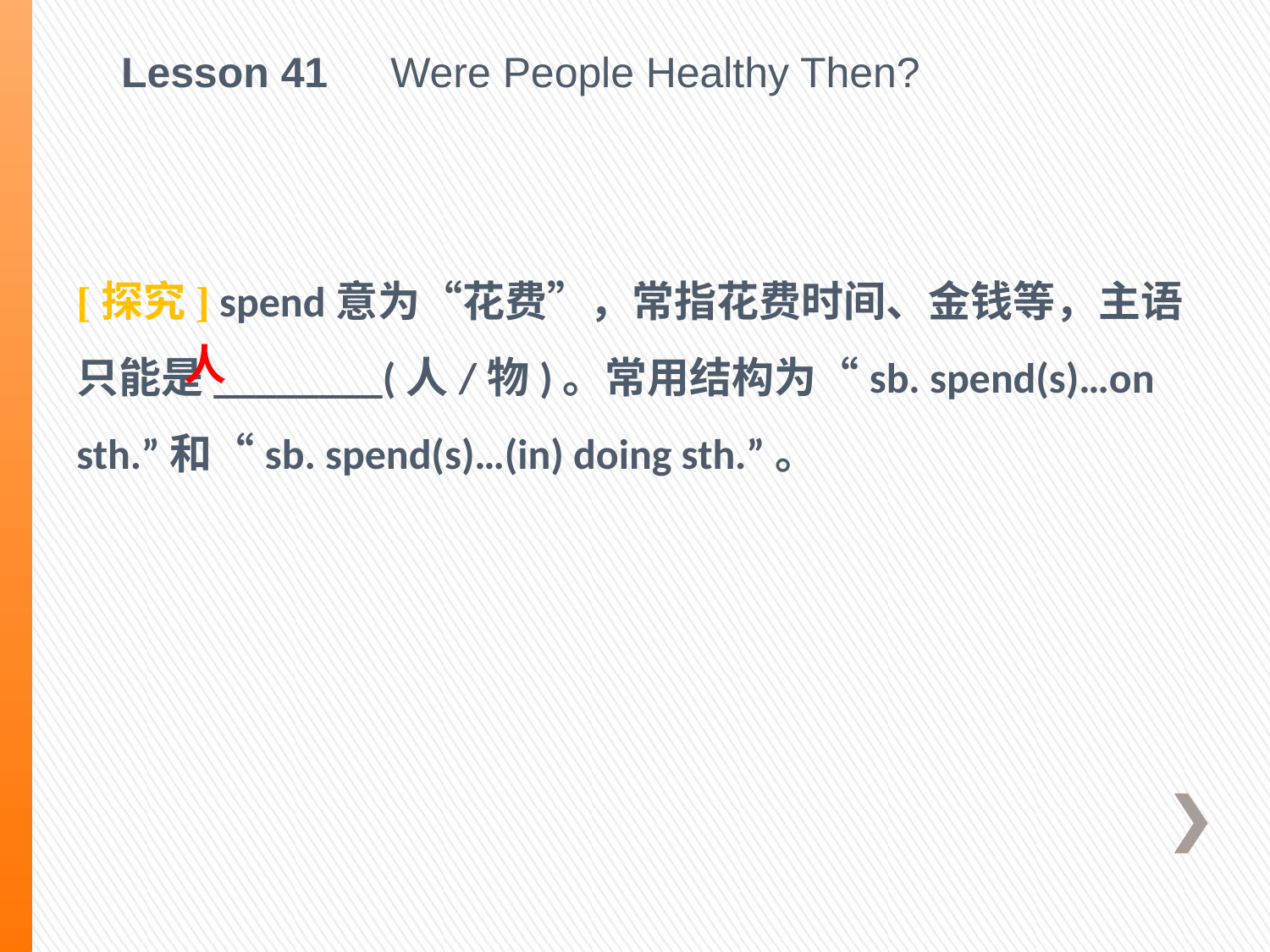

Lesson 41　Were People Healthy Then?
[探究] spend意为“花费”，常指花费时间、金钱等，主语只能是________(人/物)。常用结构为“sb. spend(s)…on sth.”和“sb. spend(s)…(in) doing sth.”。
人